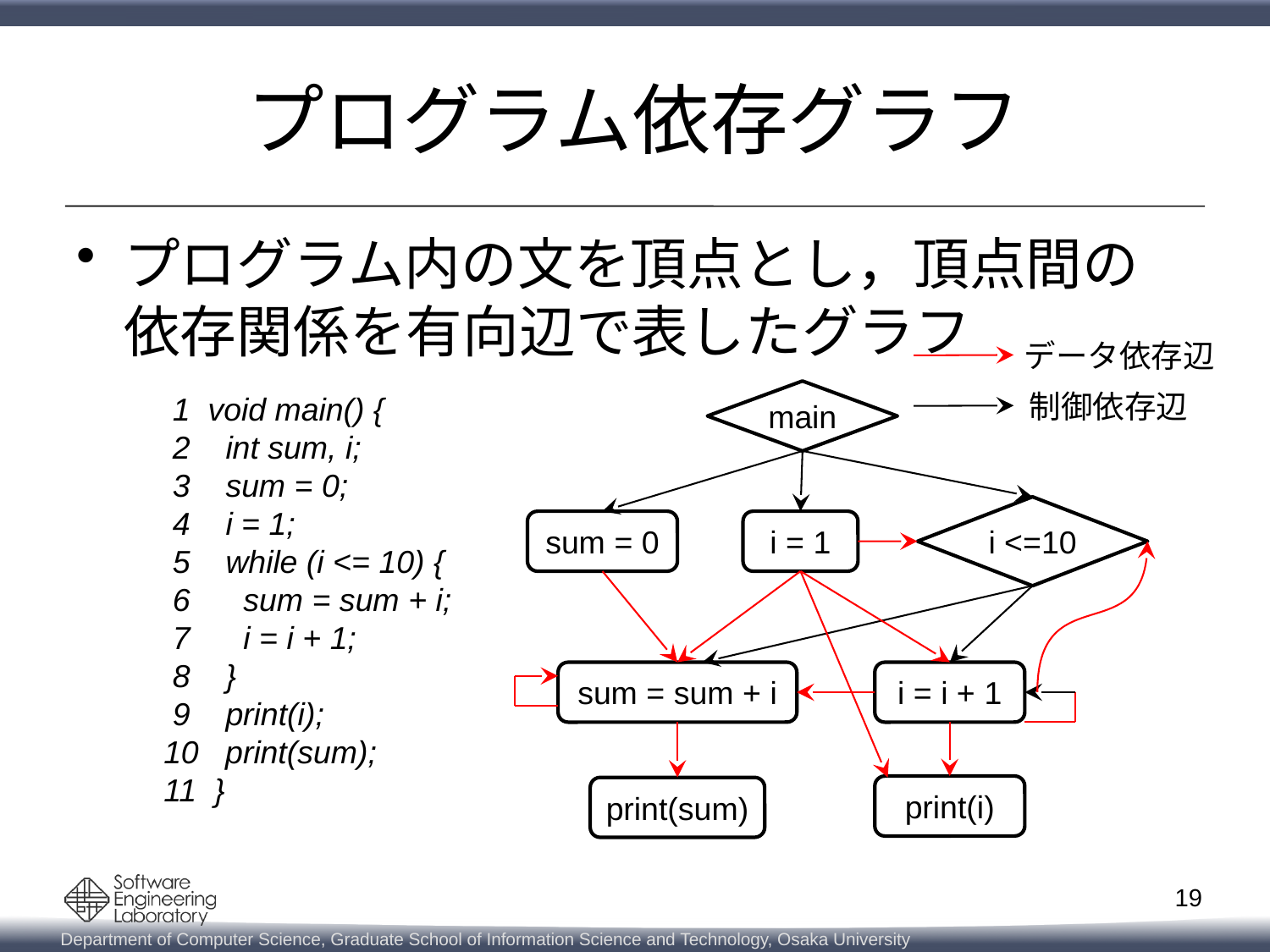

# プログラム依存グラフ
プログラム内の文を頂点とし，頂点間の依存関係を有向辺で表したグラフ
データ依存辺
制御依存辺
main
     1  void main() {
     2    int sum, i;
     3    sum = 0;
     4    i = 1;
     5    while (i <= 10) {
     6      sum = sum + i;
     7      i = i + 1;
     8    }
     9    print(i);
    10   print(sum);
    11  }
i <=10
sum = 0
i = 1
sum = sum + i
i = i + 1
print(i)
print(sum)
19